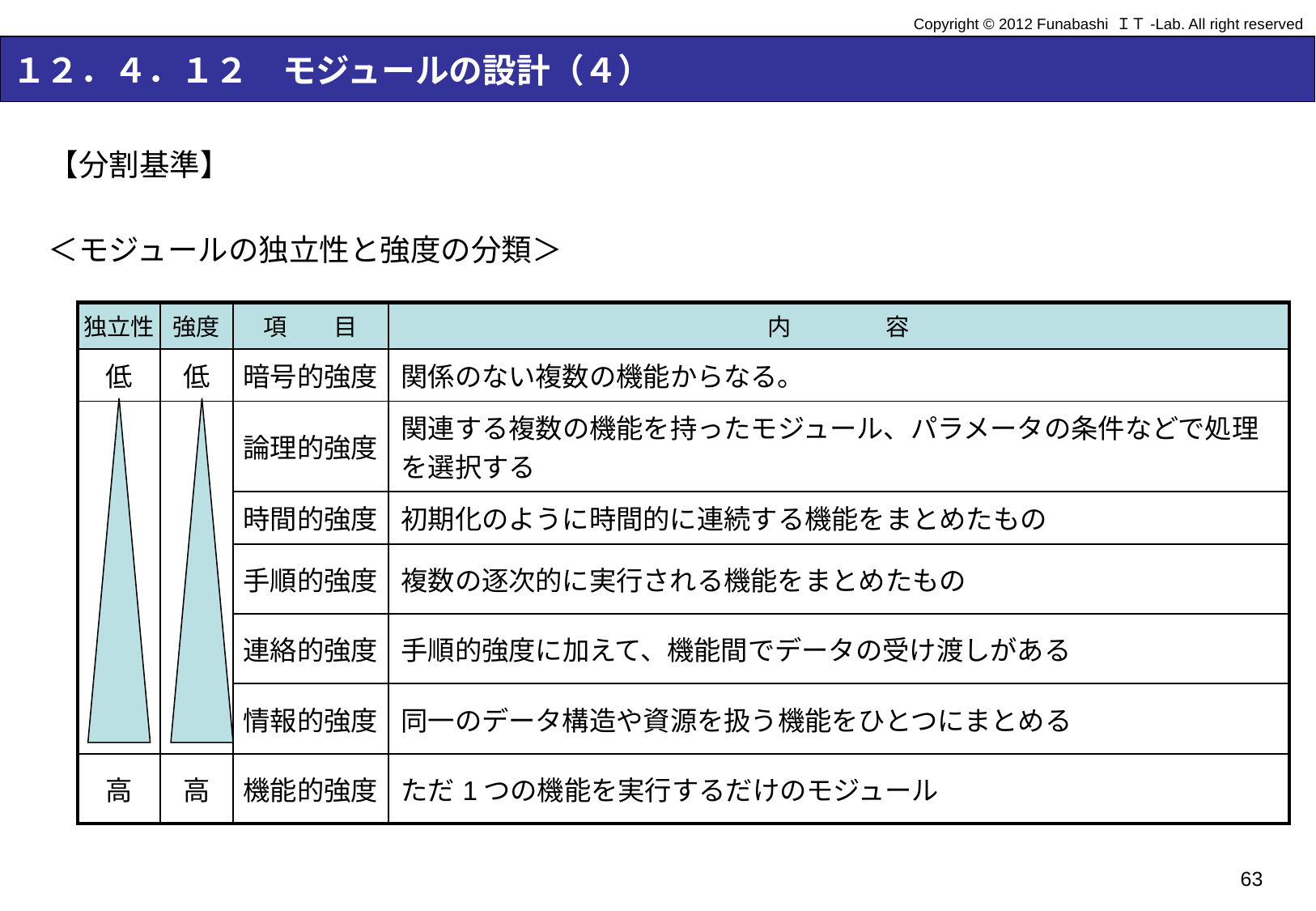

Copyright © 2012 Funabashi ＩＴ-Lab. All right reserved
# １２．４．１２　モジュールの設計（４）
【分割基準】

＜モジュールの独立性と強度の分類＞

| 独立性 | 強度 | 項　　目 | 内　　　　容 |
| --- | --- | --- | --- |
| 低 | 低 | 暗号的強度 | 関係のない複数の機能からなる。 |
|  |  | 論理的強度 | 関連する複数の機能を持ったモジュール、パラメータの条件などで処理を選択する |
|  |  | 時間的強度 | 初期化のように時間的に連続する機能をまとめたもの |
|  |  | 手順的強度 | 複数の逐次的に実行される機能をまとめたもの |
|  |  | 連絡的強度 | 手順的強度に加えて、機能間でデータの受け渡しがある |
|  |  | 情報的強度 | 同一のデータ構造や資源を扱う機能をひとつにまとめる |
| 高 | 高 | 機能的強度 | ただ1つの機能を実行するだけのモジュール |

63